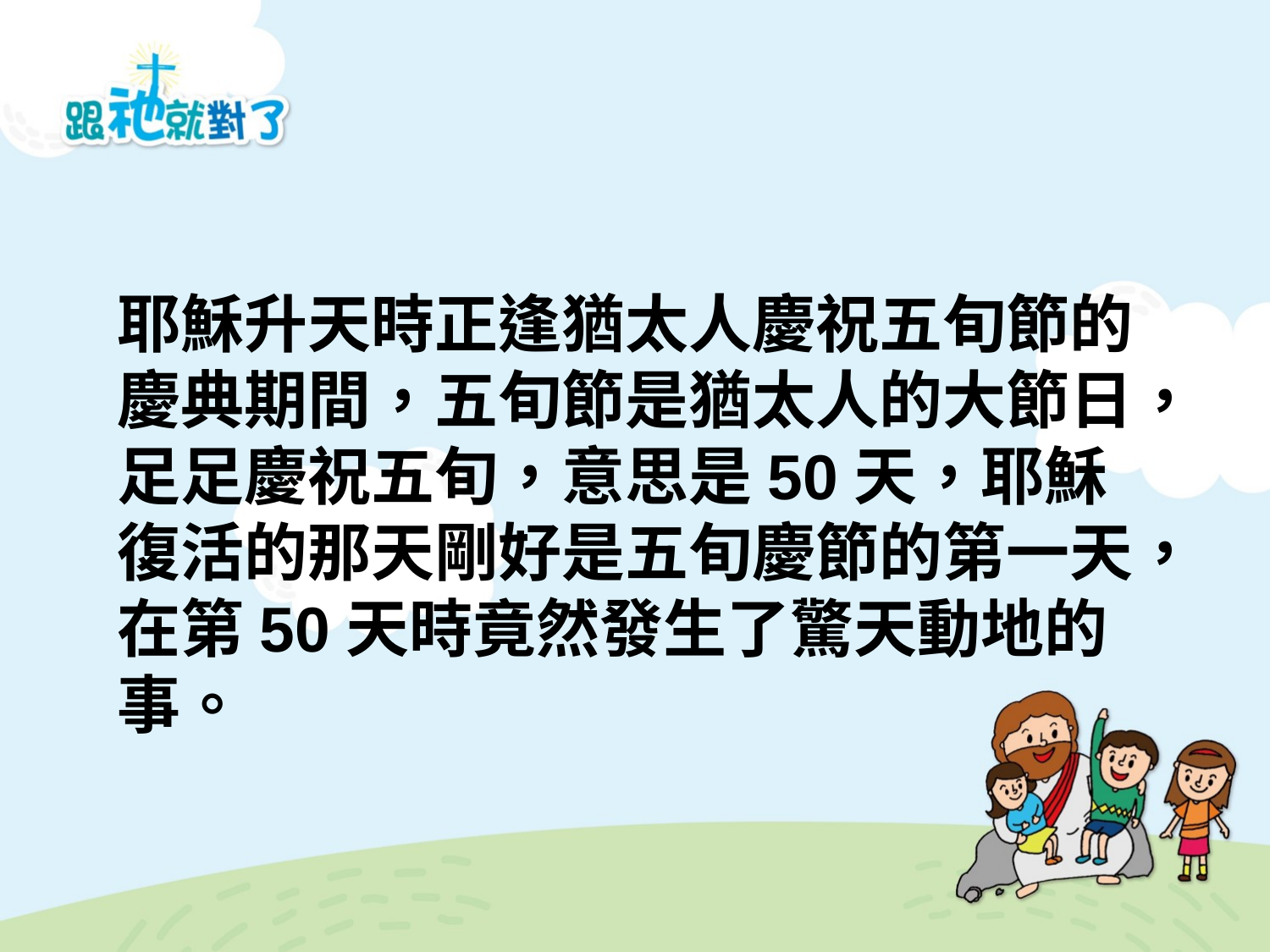

耶穌升天時正逢猶太人慶祝五旬節的慶典期間，五旬節是猶太人的大節日，足足慶祝五旬，意思是50天，耶穌復活的那天剛好是五旬慶節的第一天，在第50天時竟然發生了驚天動地的事。